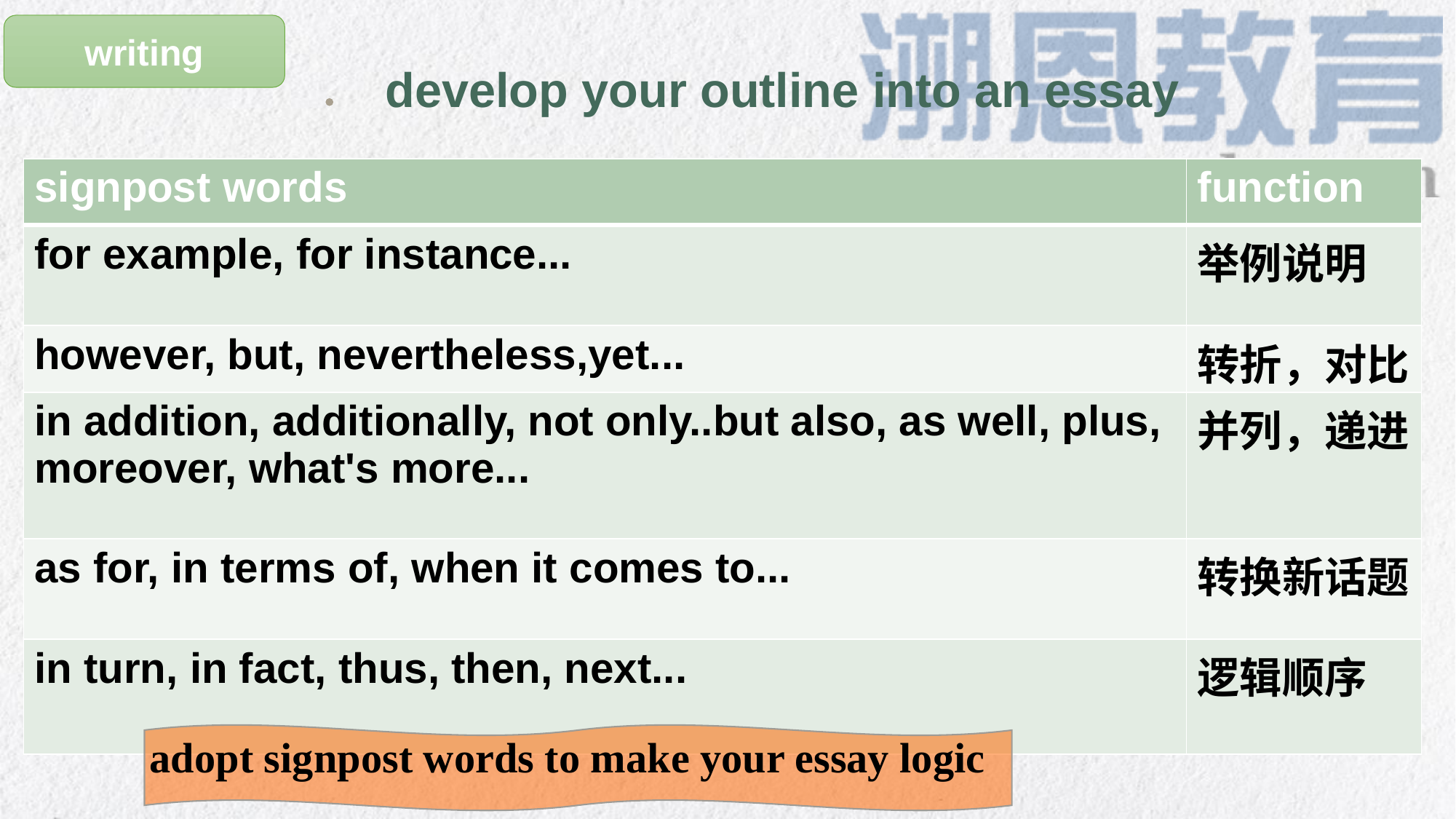

writing
develop your outline into an essay
| signpost words | function |
| --- | --- |
| for example, for instance... | 举例说明 |
| however, but, nevertheless,yet... | 转折，对比 |
| in addition, additionally, not only..but also, as well, plus, moreover, what's more... | 并列，递进 |
| as for, in terms of, when it comes to... | 转换新话题 |
| in turn, in fact, thus, then, next... | 逻辑顺序 |
e7d195523061f1c0c2b73831c94a3edc981f60e396d3e182073EE1468018468A7F192AE5E5CD515B6C3125F8AF6E4EE646174E8CF0B46FD19828DCE8CDA3B3A044A74F0E769C5FA8CB87AB6FC303C8BA3785FAC64AF5424764E128FECAE4CC72932BB65C8C121A0F41C1707D94688ED66335DC6AE12288BF2055523C0C26863D2CD4AC454A29EEC183CEF0375334B579
adopt signpost words to make your essay logic